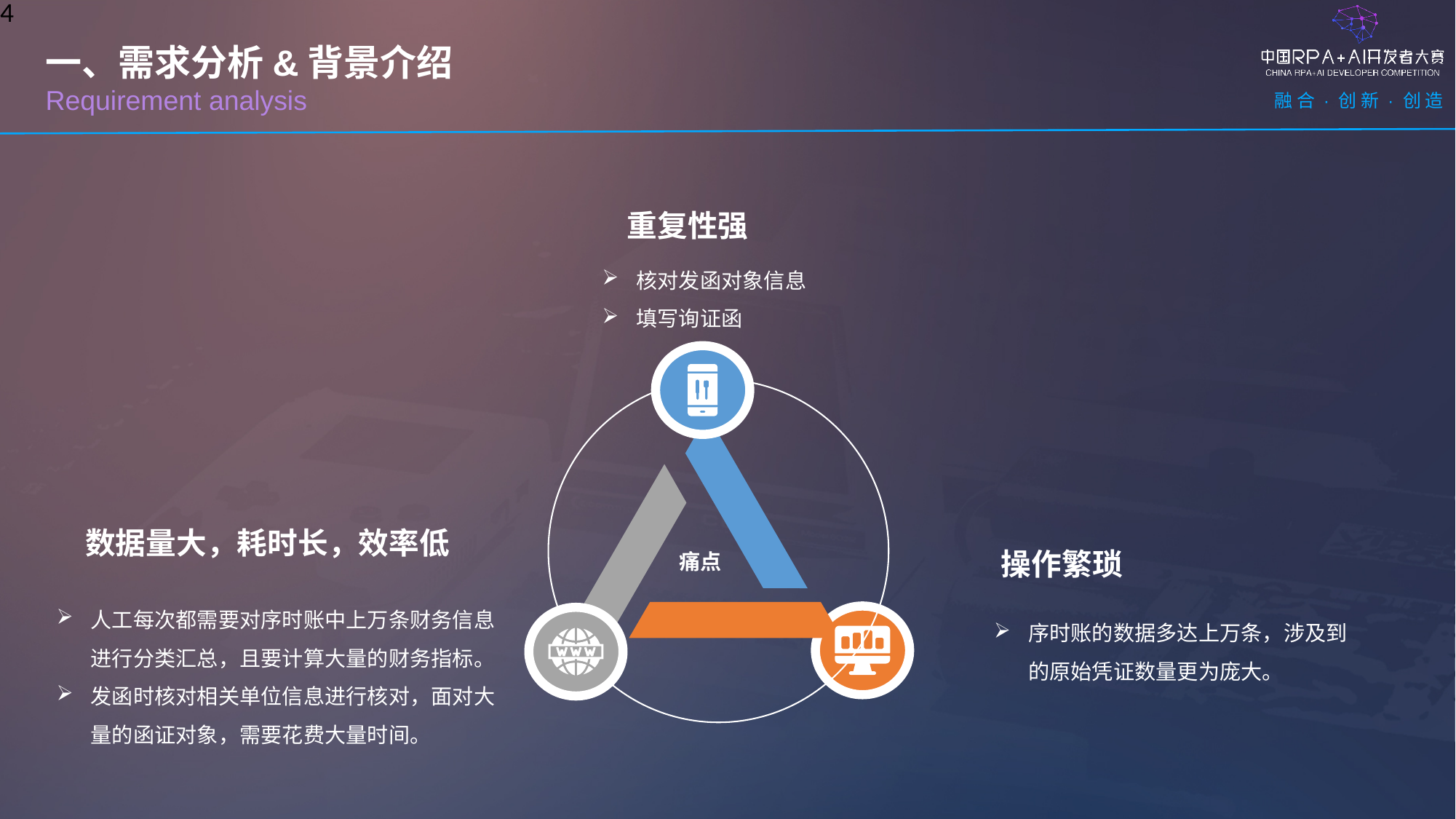

4
一、需求分析&背景介绍
Requirement analysis
重复性强
核对发函对象信息
填写询证函

痛点

数据量大，耗时长，效率低
操作繁琐
人工每次都需要对序时账中上万条财务信息进行分类汇总，且要计算大量的财务指标。
发函时核对相关单位信息进行核对，面对大量的函证对象，需要花费大量时间。

序时账的数据多达上万条，涉及到的原始凭证数量更为庞大。